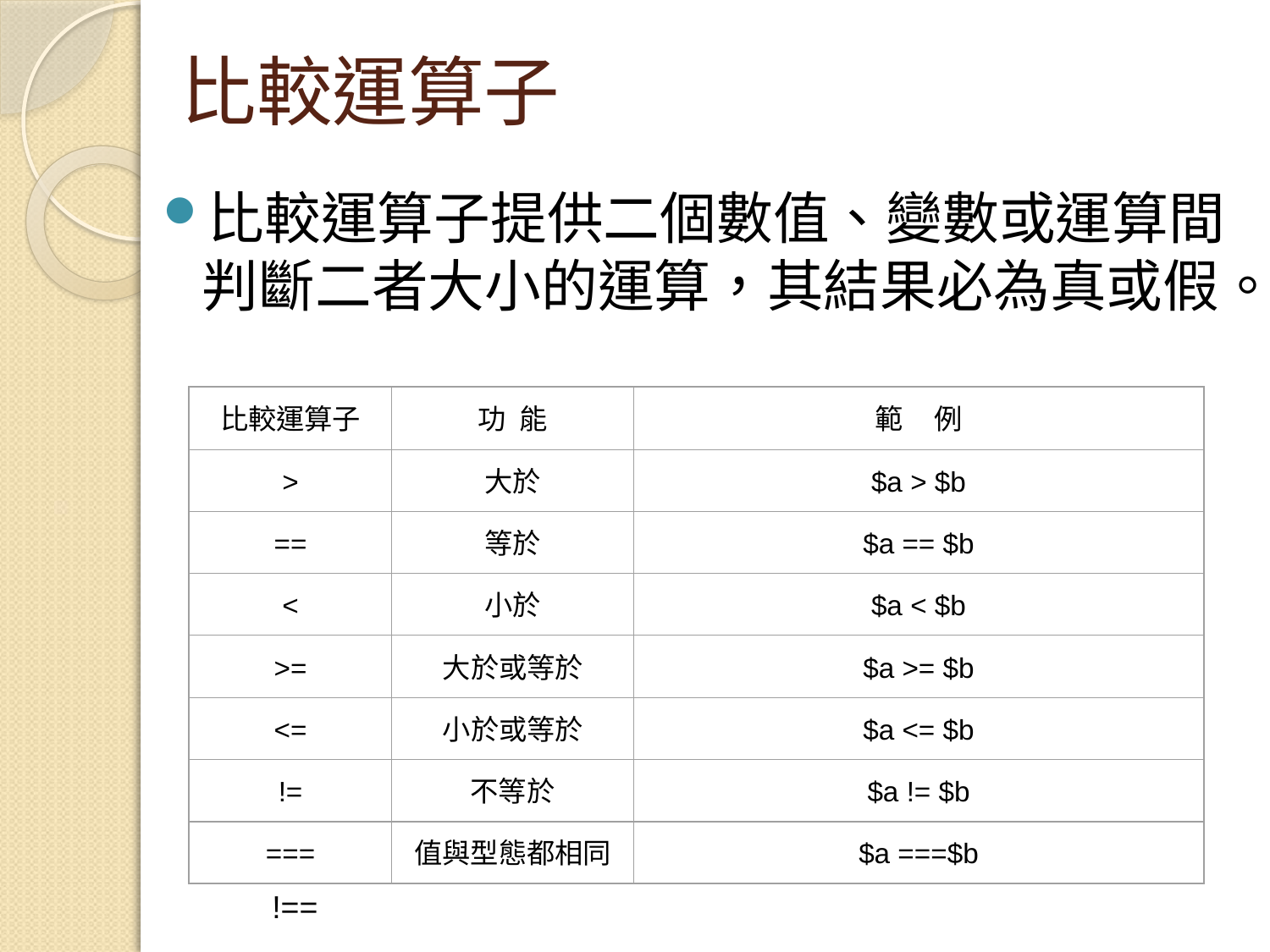

# 比較運算子
比較運算子提供二個數值、變數或運算間判斷二者大小的運算，其結果必為真或假。

比較運算子

功  能

範     例

>

大於

$a > $b

==

等於

$a == $b

<

小於

$a < $b

>=

大於或等於

$a >= $b

<=

小於或等於

$a <= $b

!=

不等於

$a != $b

===

值與型態都相同

$a ===$b

!==